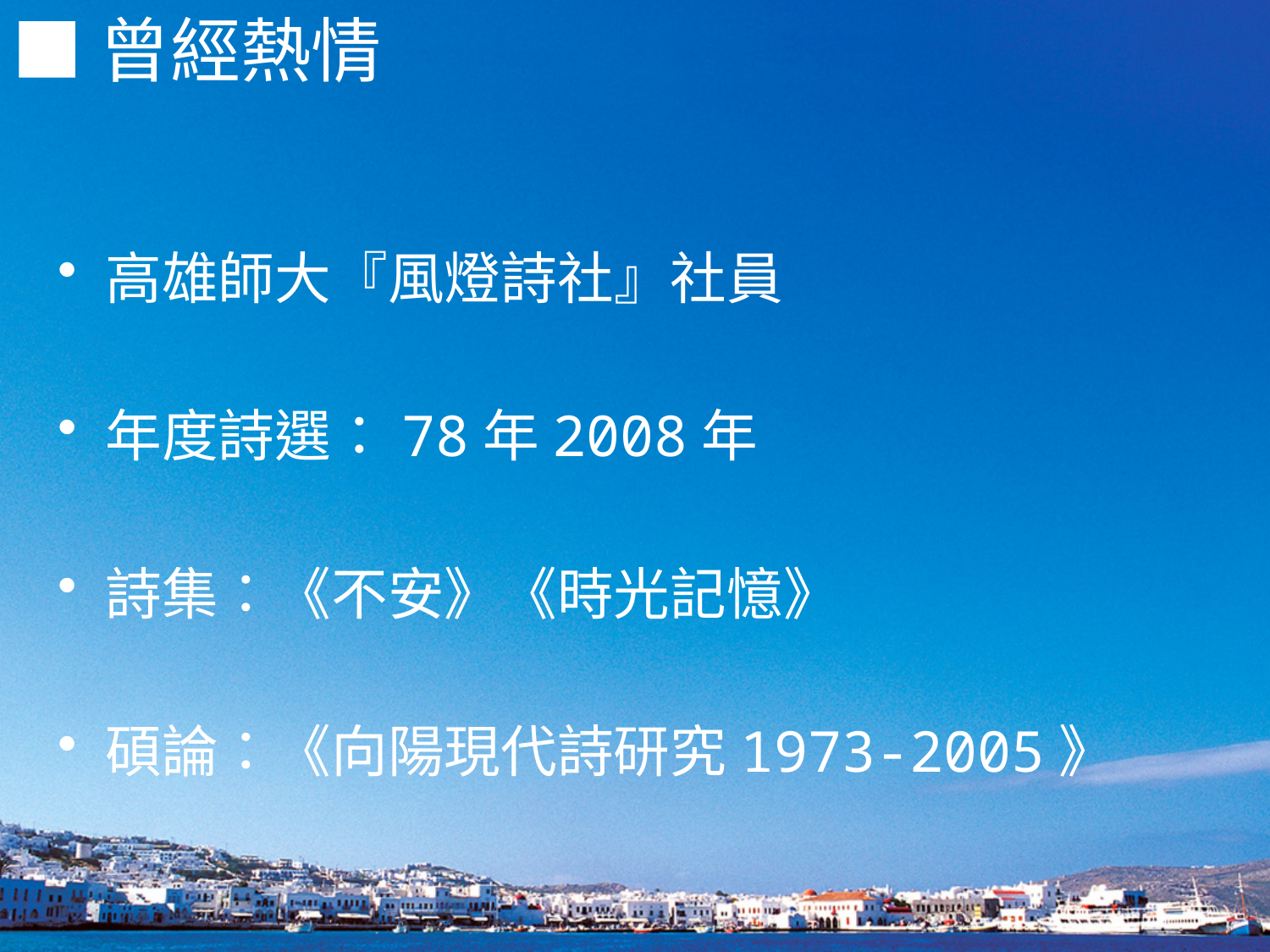

■曾經熱情
高雄師大『風燈詩社』社員

年度詩選：78年2008年

詩集：《不安》《時光記憶》

碩論：《向陽現代詩研究1973-2005》